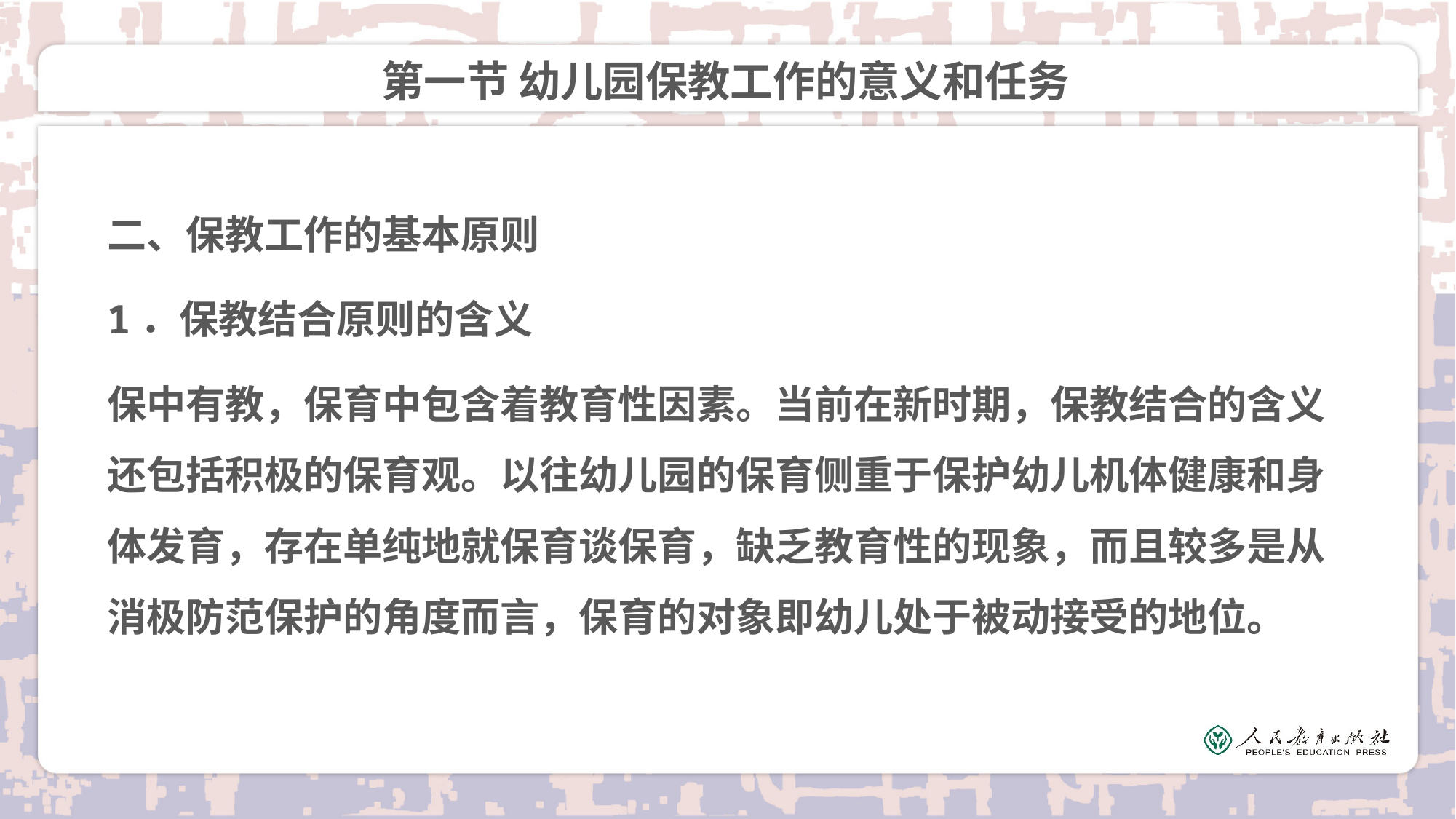

# 第一节 幼儿园保教工作的意义和任务
二、保教工作的基本原则
1．保教结合原则的含义
保中有教，保育中包含着教育性因素。当前在新时期，保教结合的含义还包括积极的保育观。以往幼儿园的保育侧重于保护幼儿机体健康和身体发育，存在单纯地就保育谈保育，缺乏教育性的现象，而且较多是从消极防范保护的角度而言，保育的对象即幼儿处于被动接受的地位。